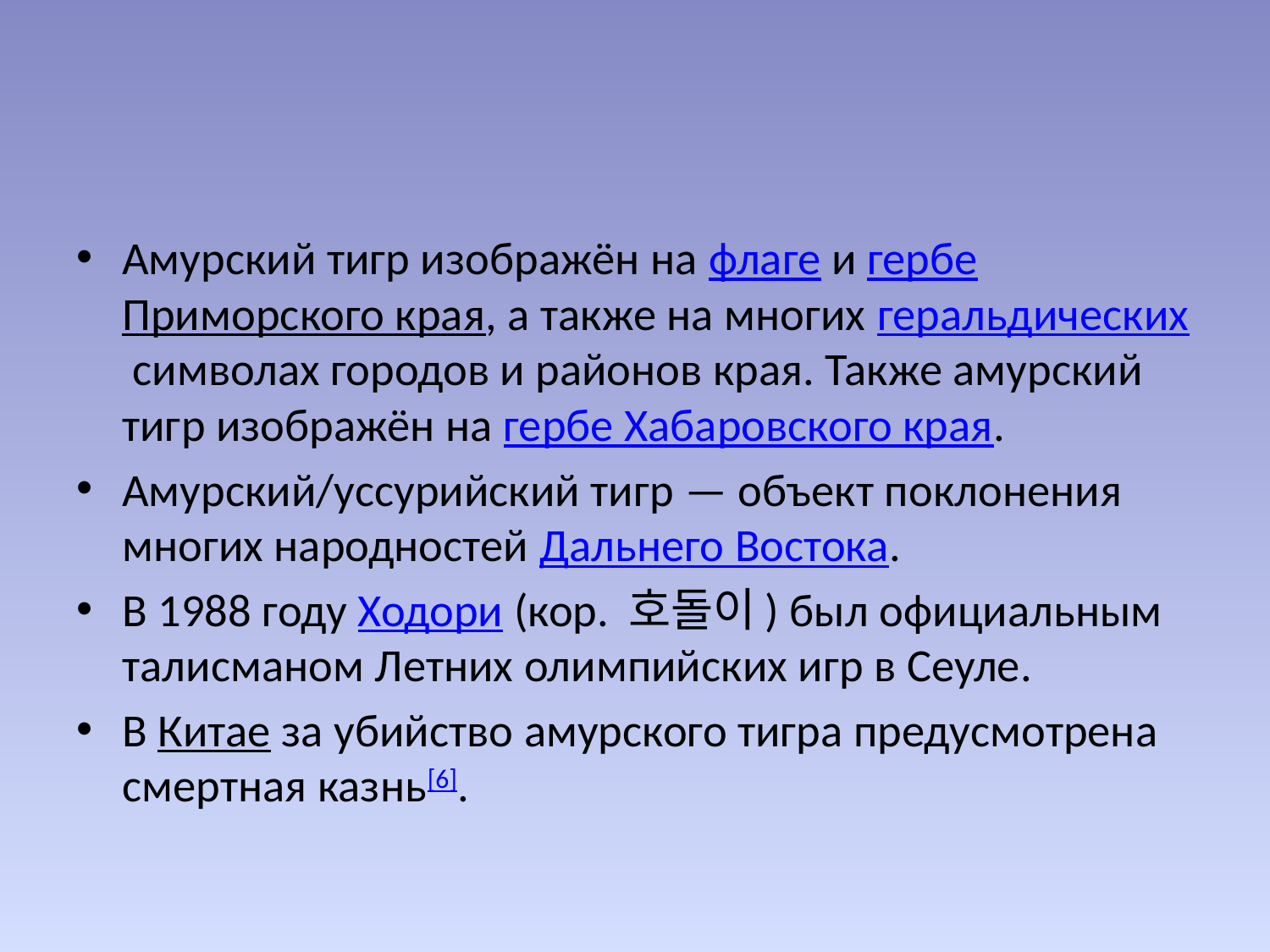

#
Амурский тигр изображён на флаге и гербе Приморского края, а также на многих геральдических символах городов и районов края. Также амурский тигр изображён на гербе Хабаровского края.
Амурский/уссурийский тигр — объект поклонения многих народностей Дальнего Востока.
В 1988 году Ходори (кор. 호돌이) был официальным талисманом Летних олимпийских игр в Сеуле.
В Китае за убийство амурского тигра предусмотрена смертная казнь[6].